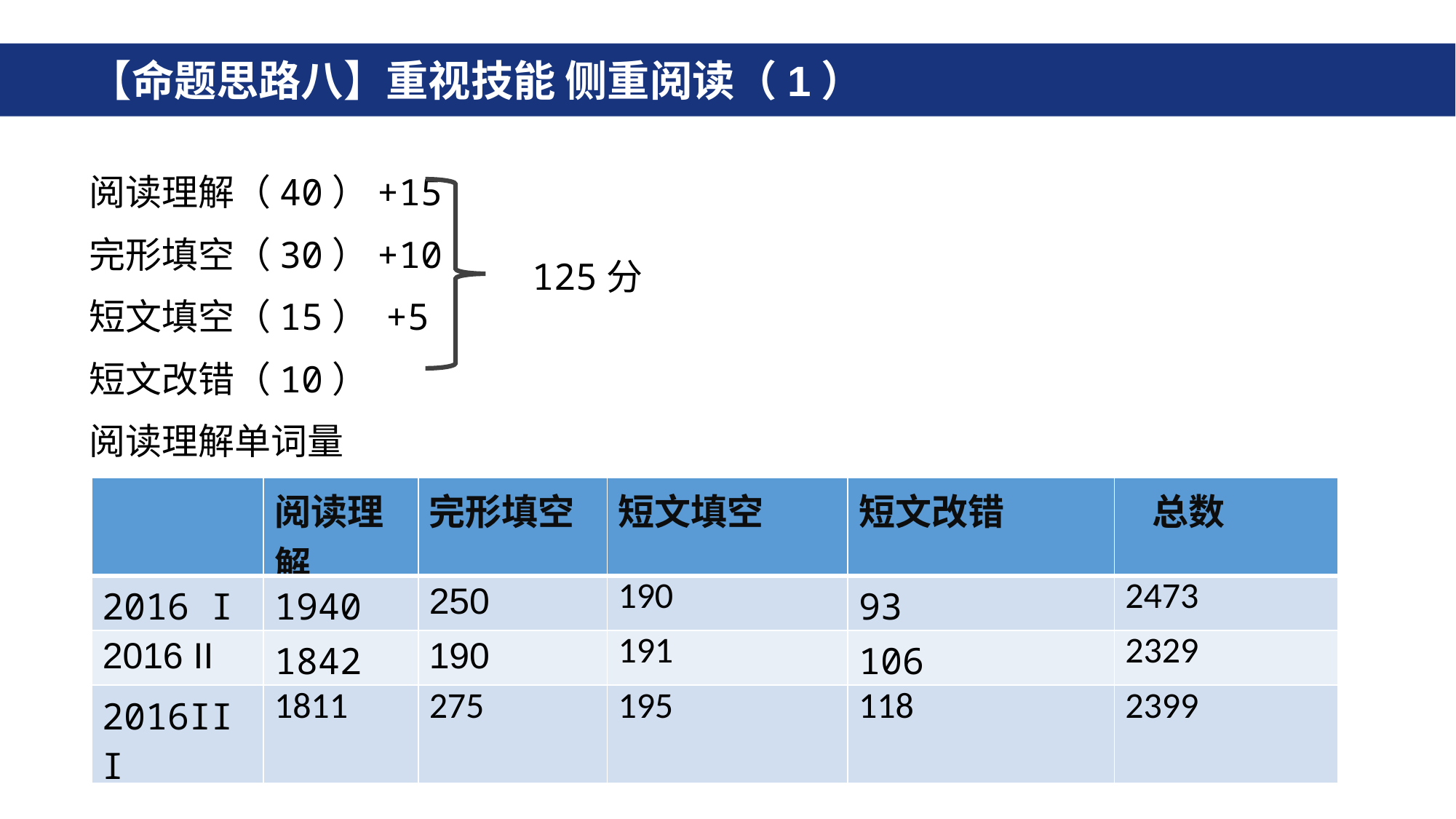

# 【命题思路八】重视技能 侧重阅读（1）
阅读理解（40）+15
完形填空（30）+10
短文填空（15） +5
短文改错（10）
阅读理解单词量

125分
|  | 阅读理解 | 完形填空 | 短文填空 | 短文改错 | 总数 |
| --- | --- | --- | --- | --- | --- |
| 2016 I | 1940 | 250 | 190 | 93 | 2473 |
| 2016 II | 1842 | 190 | 191 | 106 | 2329 |
| 2016III | 1811 | 275 | 195 | 118 | 2399 |